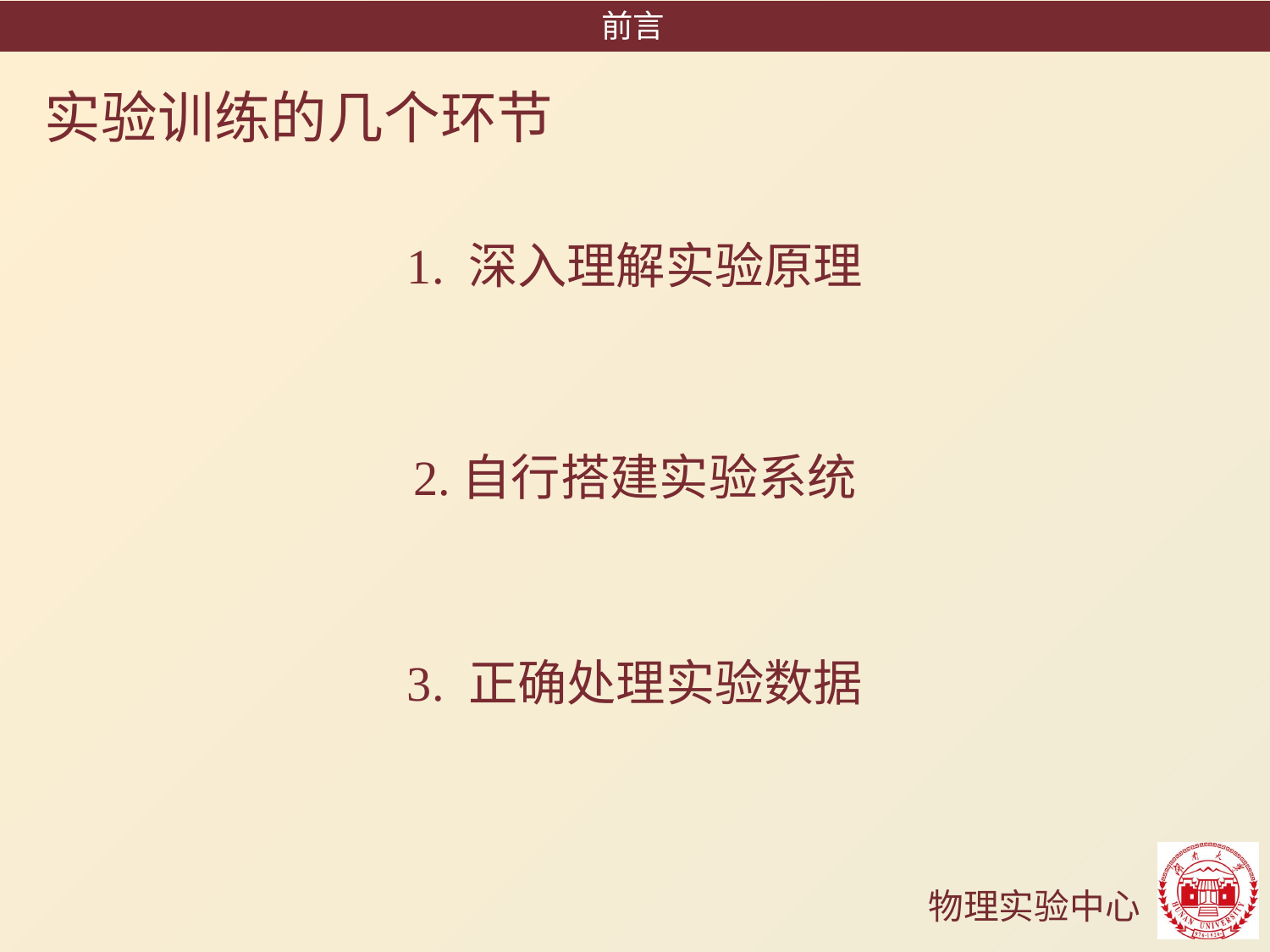

前言
实验训练的几个环节
1. 深入理解实验原理
2.自行搭建实验系统
3. 正确处理实验数据